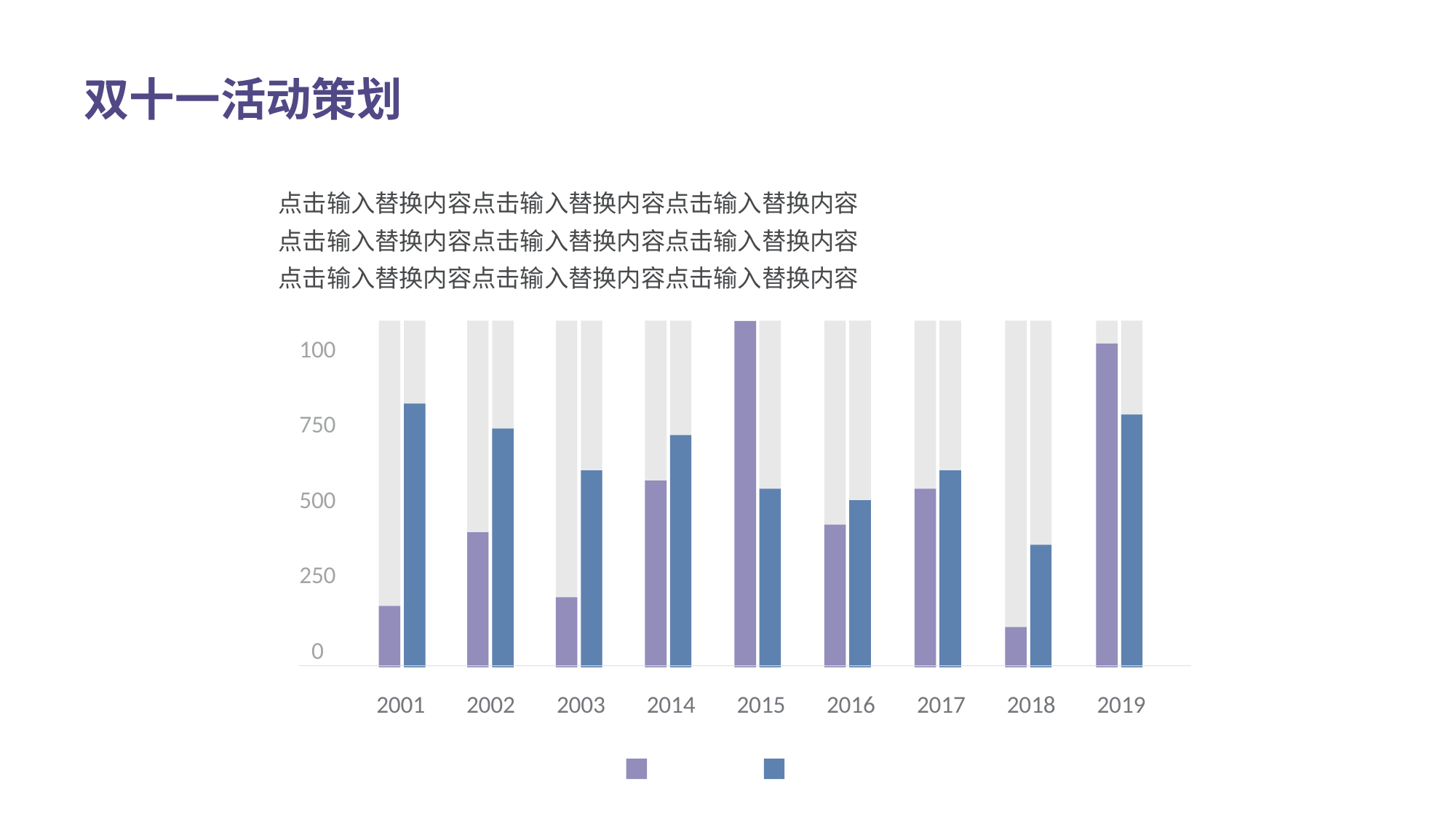

双十一活动策划
点击输入替换内容点击输入替换内容点击输入替换内容
点击输入替换内容点击输入替换内容点击输入替换内容
点击输入替换内容点击输入替换内容点击输入替换内容

100

750

500

250

0

2001
2002
2003
2014
2015
2016
2017
2018
2019